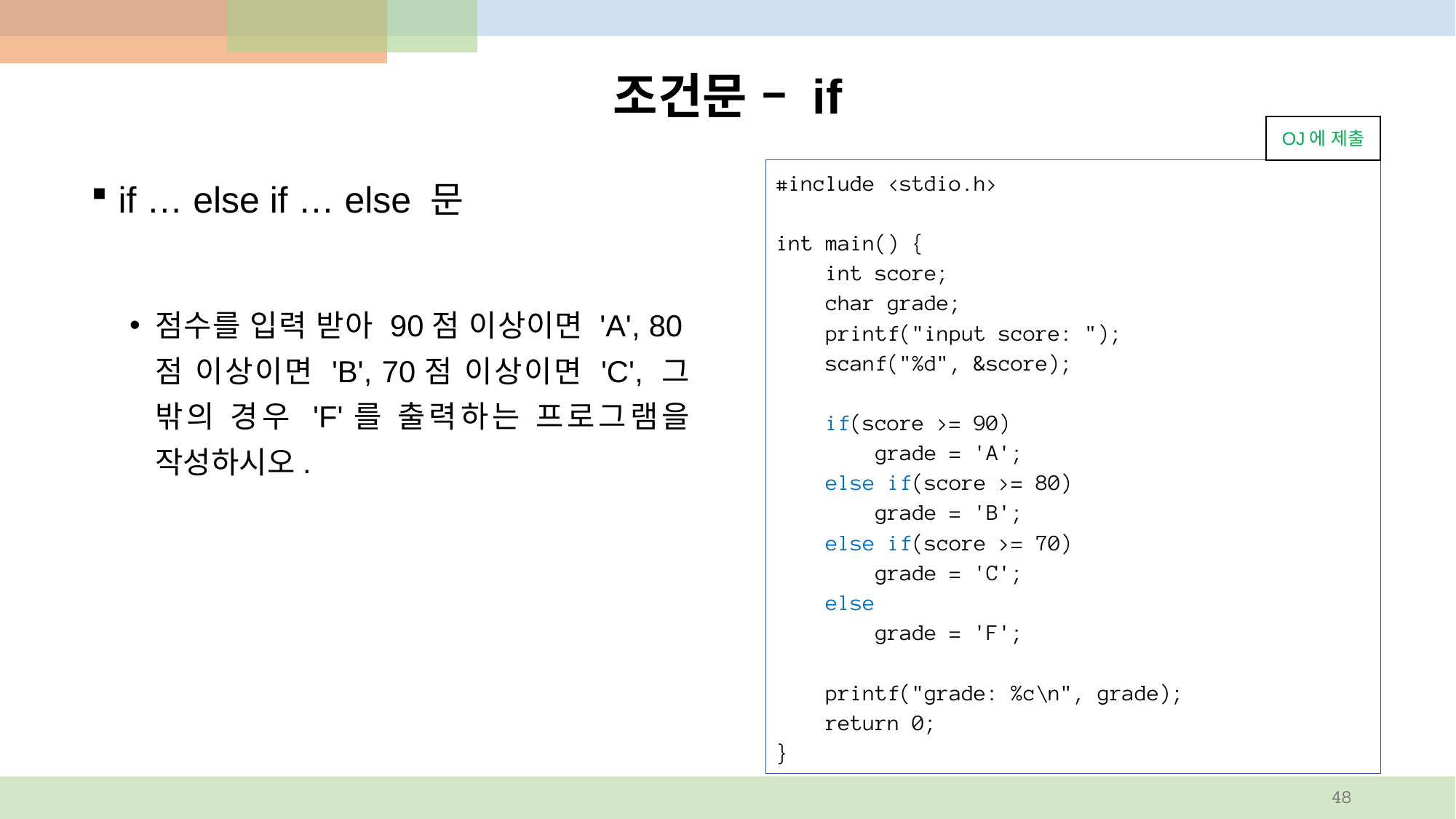

# 조건문 – if
OJ에 제출

#include <stdio.h>

int main() {
    int score;
    char grade;
    printf("input score: ");
    scanf("%d", &score);

    if(score >= 90)
        grade = 'A';
    else if(score >= 80)
        grade = 'B';
    else if(score >= 70)
        grade = 'C';
    else
        grade = 'F';

    printf("grade: %c\n", grade);
    return 0;
}
if … else if … else 문

점수를 입력 받아 90점 이상이면 'A', 80점 이상이면 'B', 70점 이상이면 'C', 그 밖의 경우 'F'를 출력하는 프로그램을 작성하시오.
48